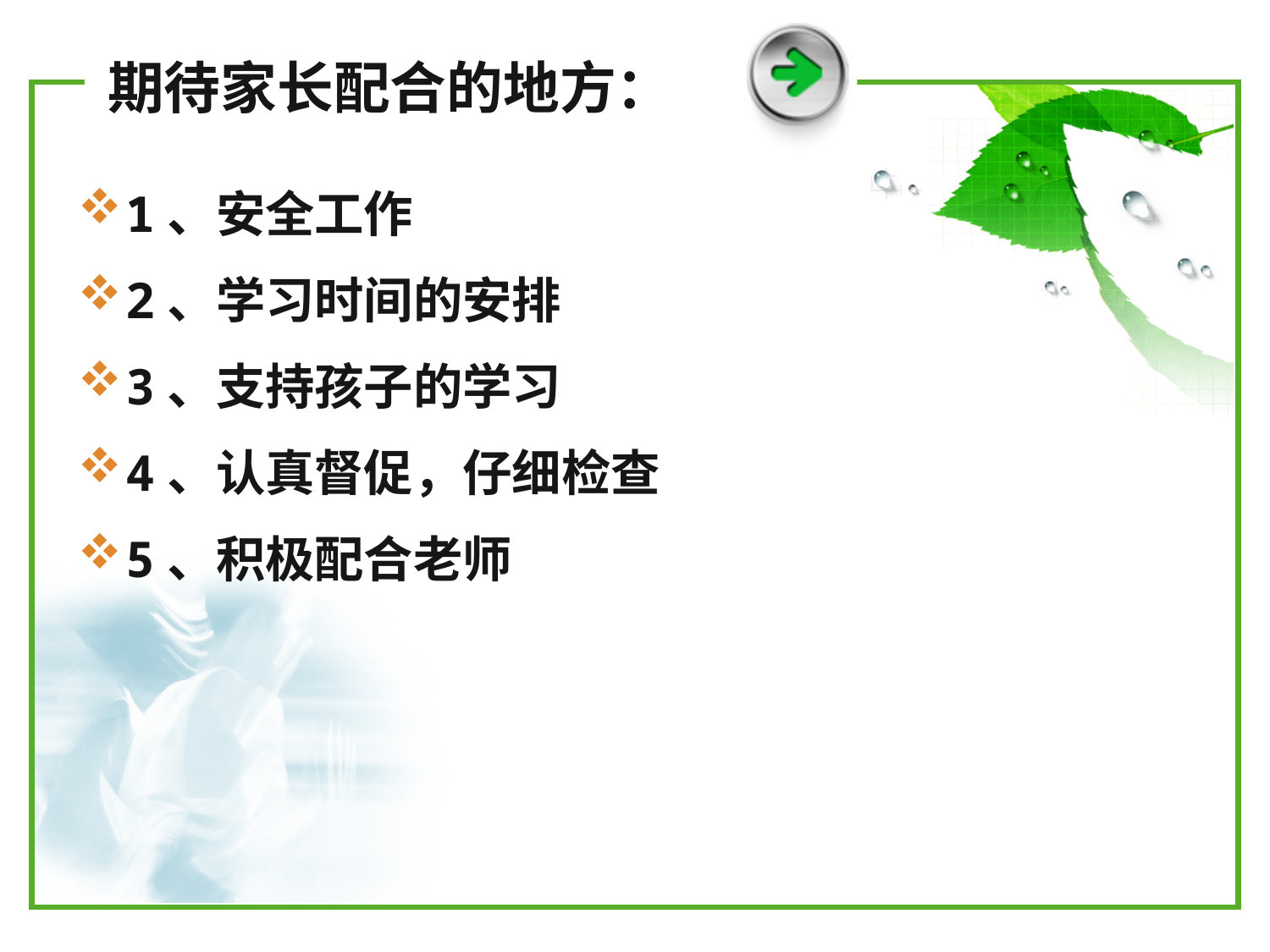

# 期待家长配合的地方：
1、安全工作

2、学习时间的安排

3、支持孩子的学习

4、认真督促，仔细检查

5、积极配合老师